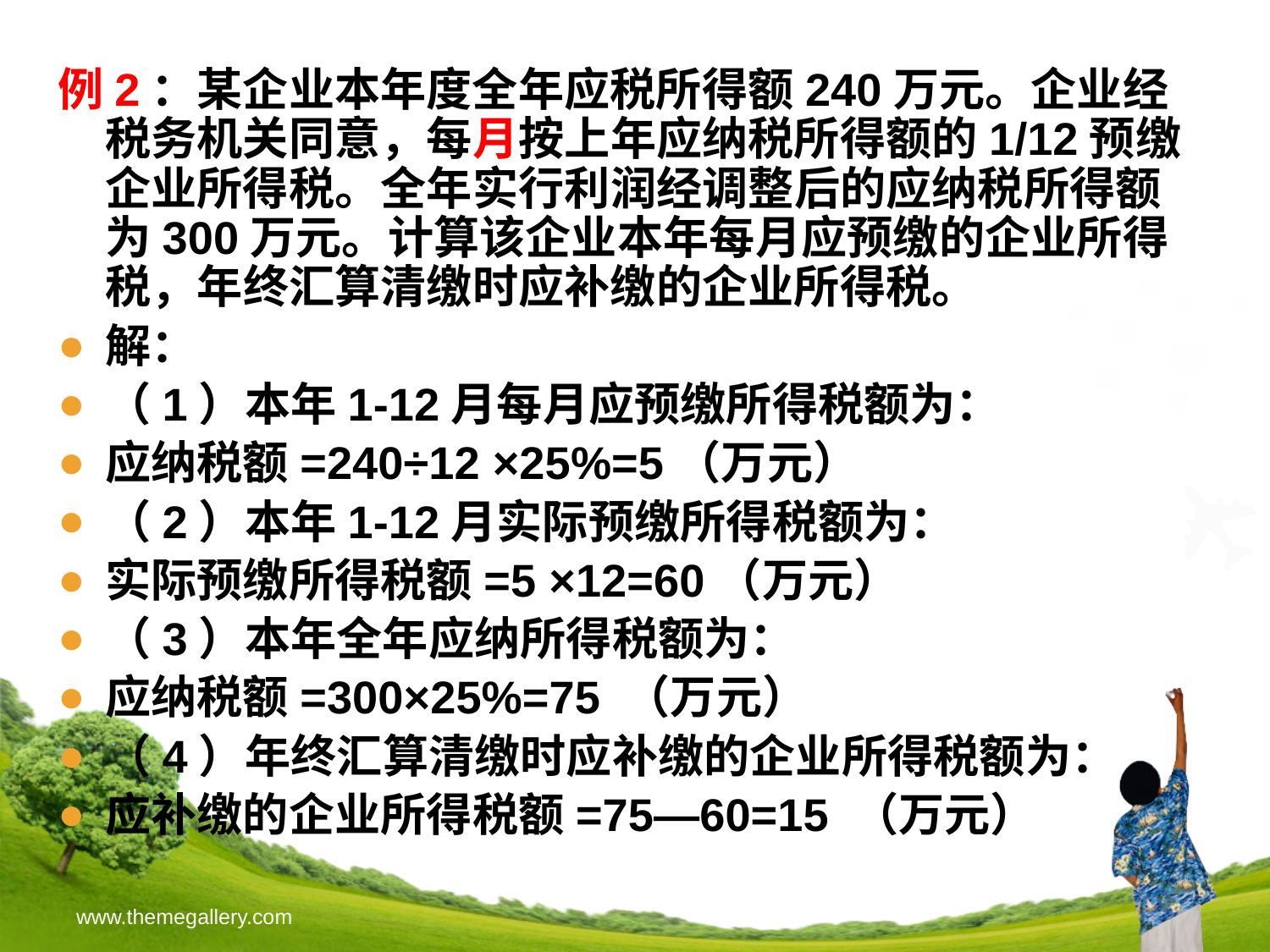

例2：某企业本年度全年应税所得额240万元。企业经税务机关同意，每月按上年应纳税所得额的1/12预缴企业所得税。全年实行利润经调整后的应纳税所得额为300万元。计算该企业本年每月应预缴的企业所得税，年终汇算清缴时应补缴的企业所得税。
解：
（1）本年1-12月每月应预缴所得税额为：
应纳税额=240÷12 ×25%=5（万元）
（2）本年1-12月实际预缴所得税额为：
实际预缴所得税额=5 ×12=60（万元）
（3）本年全年应纳所得税额为：
应纳税额=300×25%=75 （万元）
（4）年终汇算清缴时应补缴的企业所得税额为：
应补缴的企业所得税额=75—60=15 （万元）

www.themegallery.com